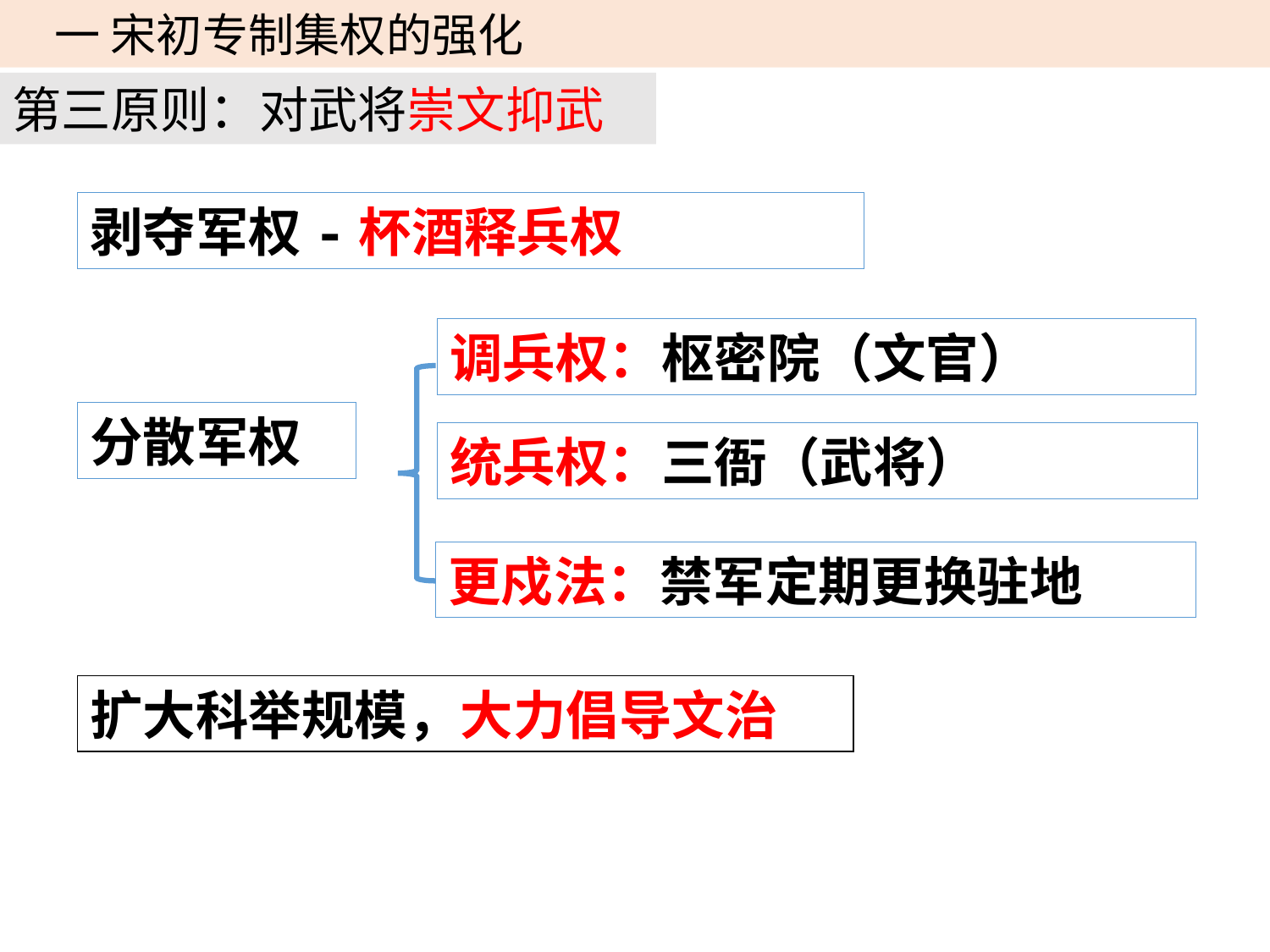

一 宋初专制集权的强化
第三原则：对武将崇文抑武
剥夺军权-杯酒释兵权
调兵权：枢密院（文官）

分散军权
统兵权：三衙（武将）
更戍法：禁军定期更换驻地
扩大科举规模，大力倡导文治